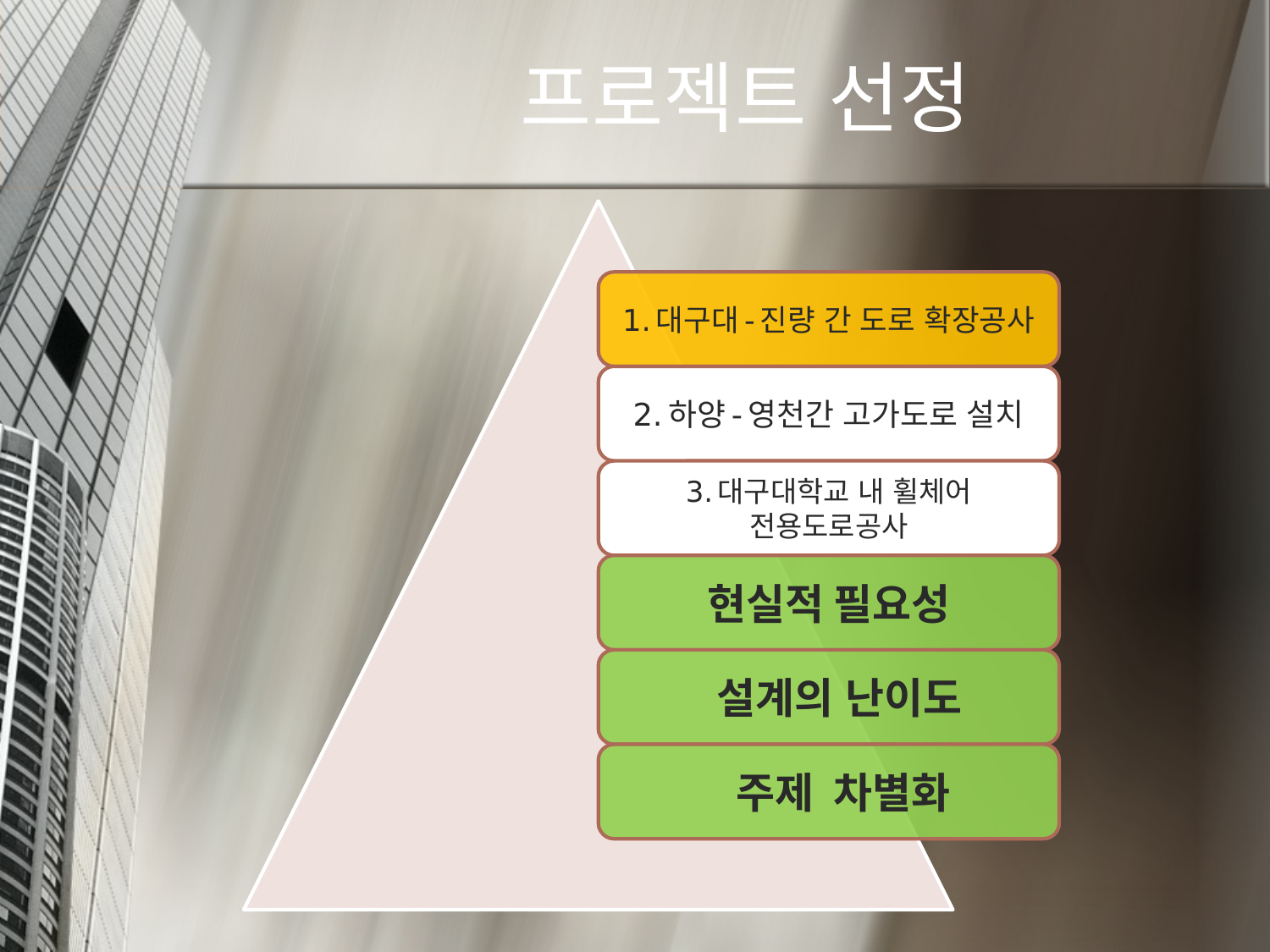

# 프로젝트 선정
1.대구대-진량 간 도로 확장공사
2.하양-영천간 고가도로 설치
3.대구대학교 내 휠체어 전용도로공사
현실적 필요성
 설계의 난이도
  주제  차별화